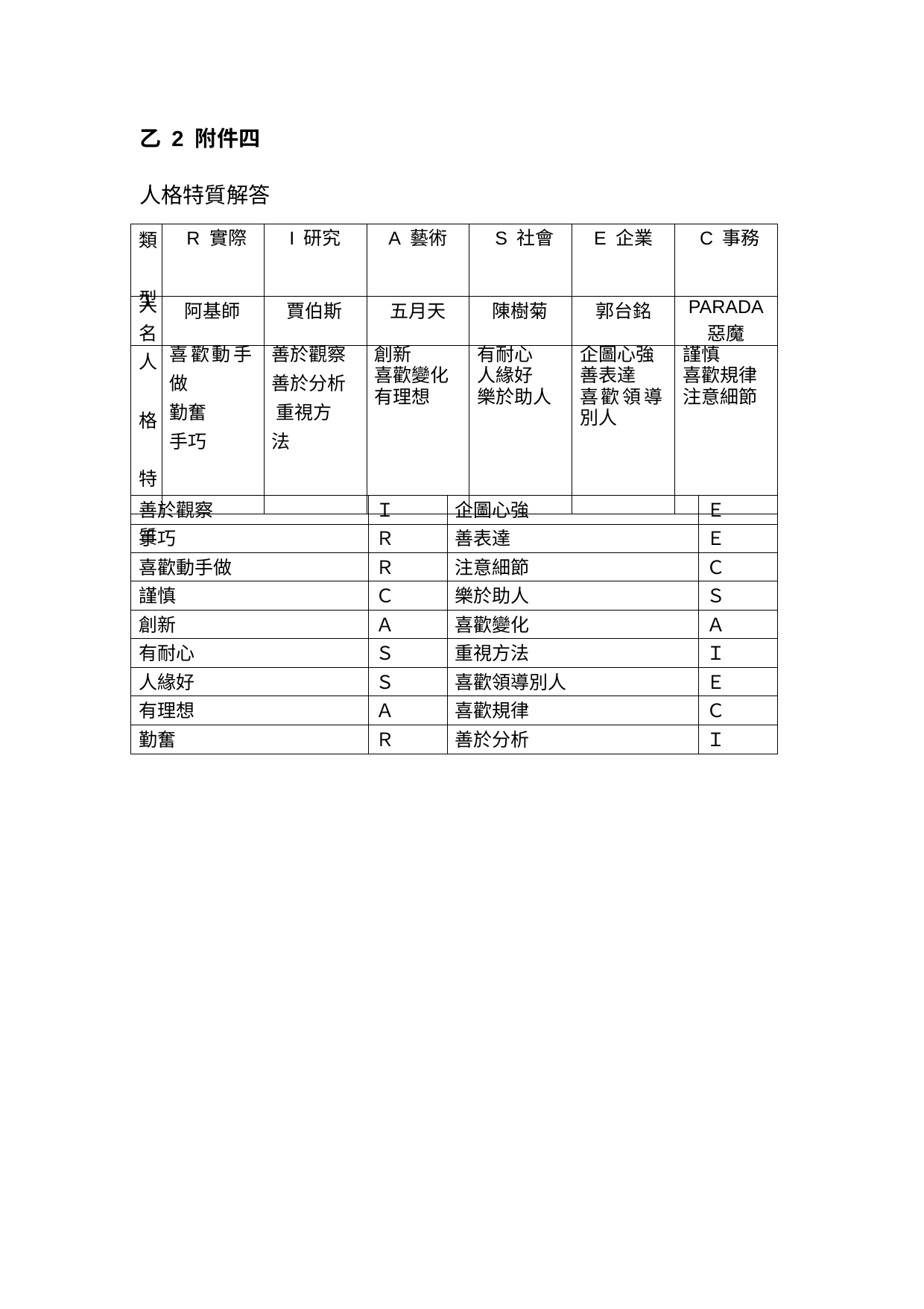

乙 2 附件四

人格特質解答
| 類 型 | R 實際 | I 研究 | A 藝術 | S 社會 | E 企業 | C 事務 |
| --- | --- | --- | --- | --- | --- | --- |
| 人 名 | 阿基師 | 賈伯斯 | 五月天 | 陳樹菊 | 郭台銘 | PARADA 惡魔 |
| 人 格 特 質 | 喜歡動手 做 勤奮手巧 | 善於觀察 善於分析 重視方法 | 創新 喜歡變化 有理想 | 有耐心 人緣好 樂於助人 | 企圖心強 善表達 喜歡領導別人 | 謹慎 喜歡規律 注意細節 |
| 善於觀察 | Ｉ | 企圖心強 | Ｅ |
| --- | --- | --- | --- |
| 手巧 | Ｒ | 善表達 | Ｅ |
| 喜歡動手做 | Ｒ | 注意細節 | Ｃ |
| 謹慎 | Ｃ | 樂於助人 | Ｓ |
| 創新 | Ａ | 喜歡變化 | Ａ |
| 有耐心 | Ｓ | 重視方法 | Ｉ |
| 人緣好 | Ｓ | 喜歡領導別人 | Ｅ |
| 有理想 | Ａ | 喜歡規律 | Ｃ |
| 勤奮 | Ｒ | 善於分析 | Ｉ |